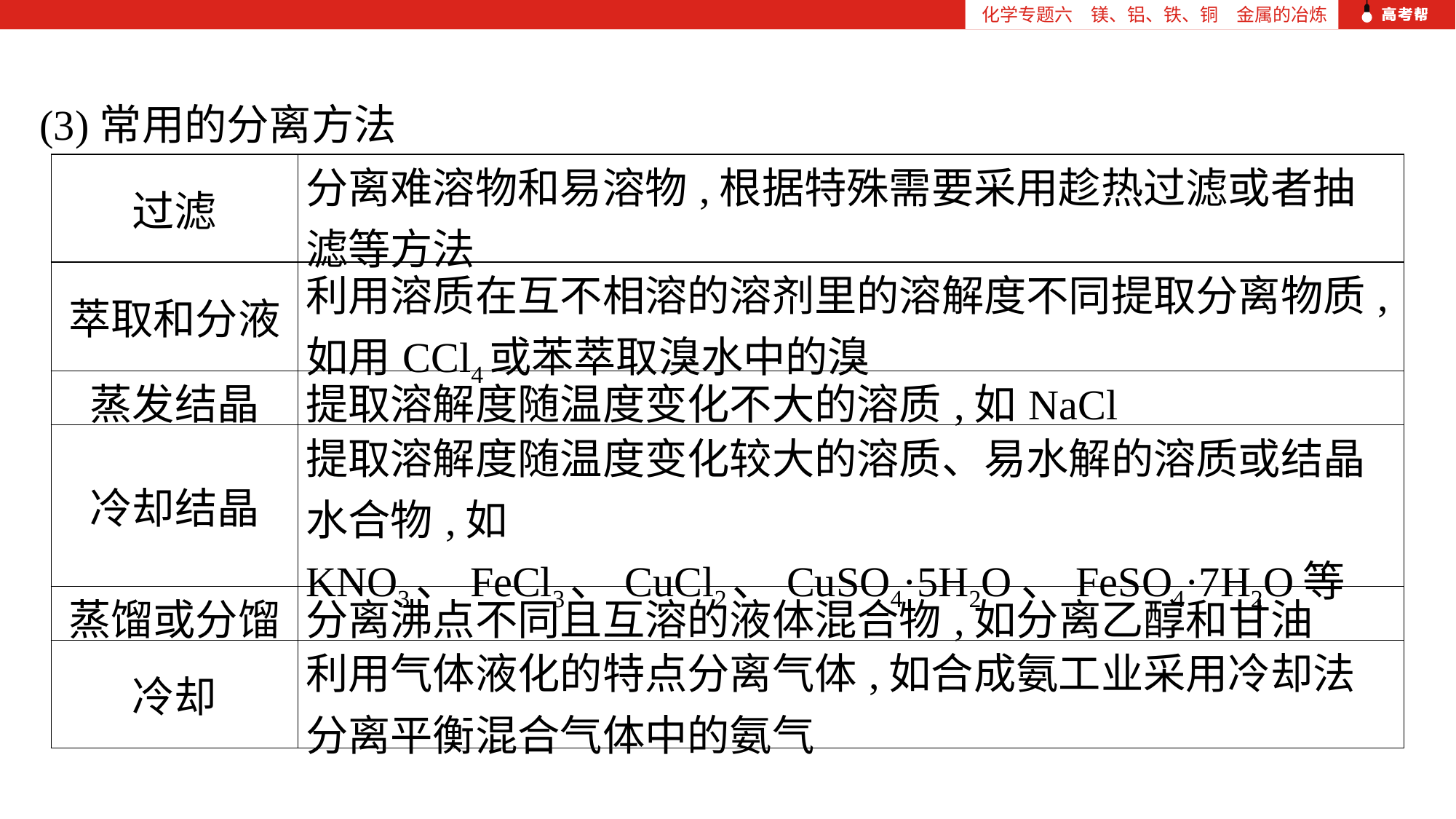

化学专题六　镁、铝、铁、铜　金属的冶炼

(3)常用的分离方法
| 过滤 | 分离难溶物和易溶物,根据特殊需要采用趁热过滤或者抽滤等方法 |
| --- | --- |
| 萃取和分液 | 利用溶质在互不相溶的溶剂里的溶解度不同提取分离物质,如用CCl4或苯萃取溴水中的溴 |
| 蒸发结晶 | 提取溶解度随温度变化不大的溶质,如NaCl |
| 冷却结晶 | 提取溶解度随温度变化较大的溶质、易水解的溶质或结晶水合物,如KNO3、FeCl3、CuCl2、CuSO4·5H2O、FeSO4·7H2O等 |
| 蒸馏或分馏 | 分离沸点不同且互溶的液体混合物,如分离乙醇和甘油 |
| 冷却 | 利用气体液化的特点分离气体,如合成氨工业采用冷却法分离平衡混合气体中的氨气 |